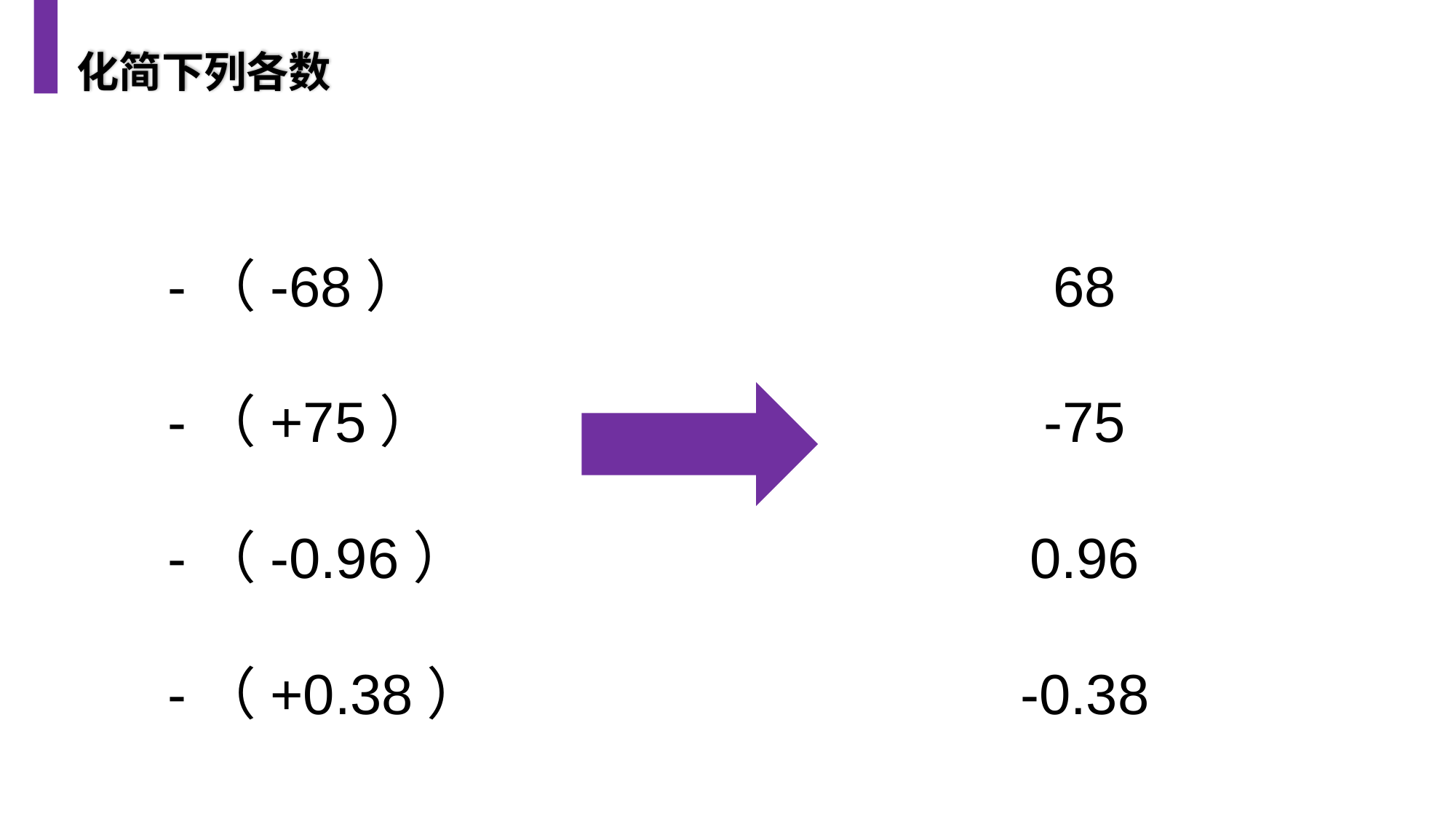

化简下列各数
-（-68）
-（+75）
-（-0.96）
-（+0.38）
68
-75
0.96
-0.38